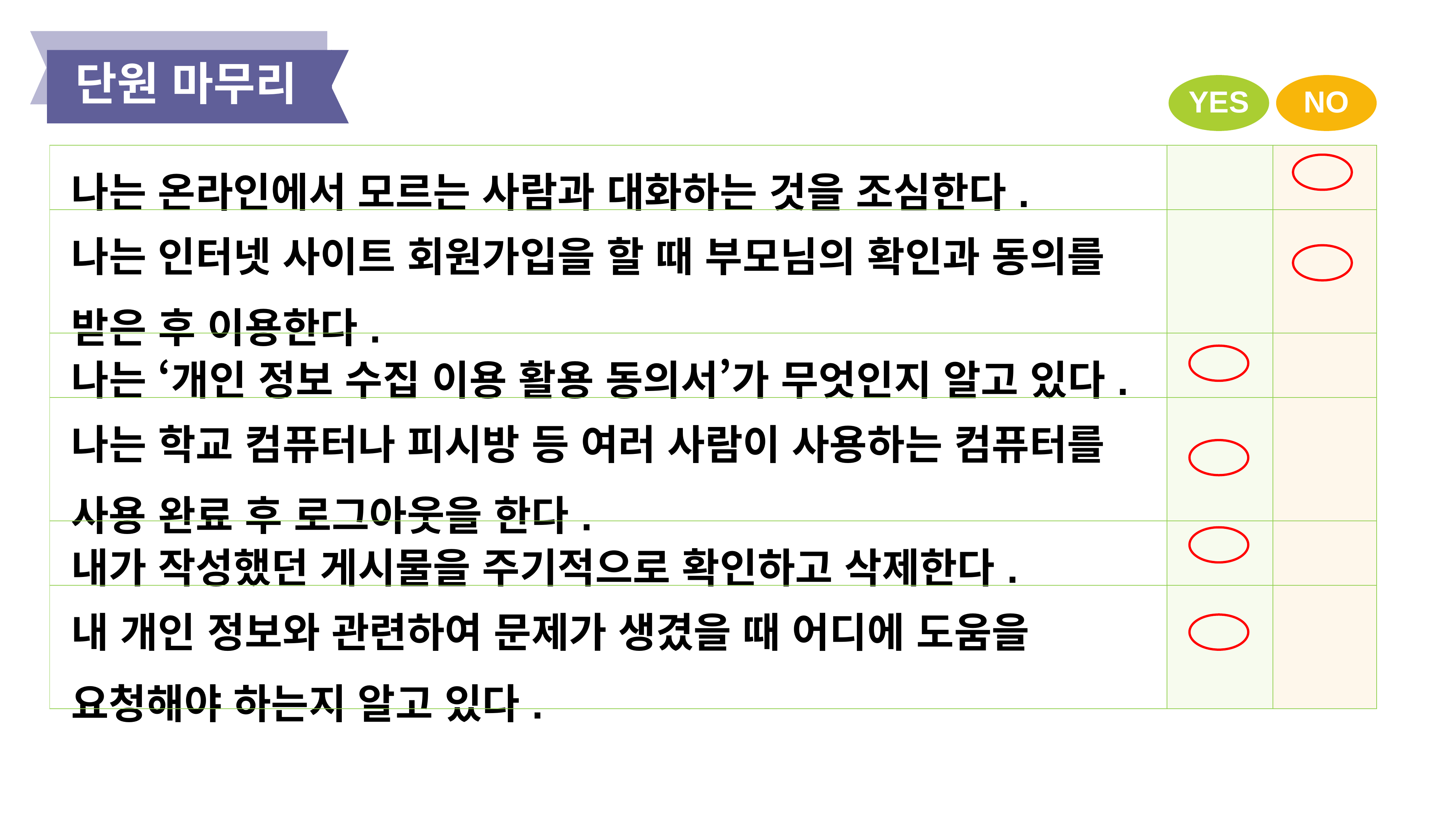

단원 마무리

YES

NO
| 나는 온라인에서 모르는 사람과 대화하는 것을 조심한다. |  |  |
| --- | --- | --- |
| 나는 인터넷 사이트 회원가입을 할 때 부모님의 확인과 동의를 받은 후 이용한다. |  |  |
| 나는 ‘개인 정보 수집 이용 활용 동의서’가 무엇인지 알고 있다. |  |  |
| 나는 학교 컴퓨터나 피시방 등 여러 사람이 사용하는 컴퓨터를 사용 완료 후 로그아웃을 한다. |  |  |
| 내가 작성했던 게시물을 주기적으로 확인하고 삭제한다. |  |  |
| 내 개인 정보와 관련하여 문제가 생겼을 때 어디에 도움을 요청해야 하는지 알고 있다. |  |  |